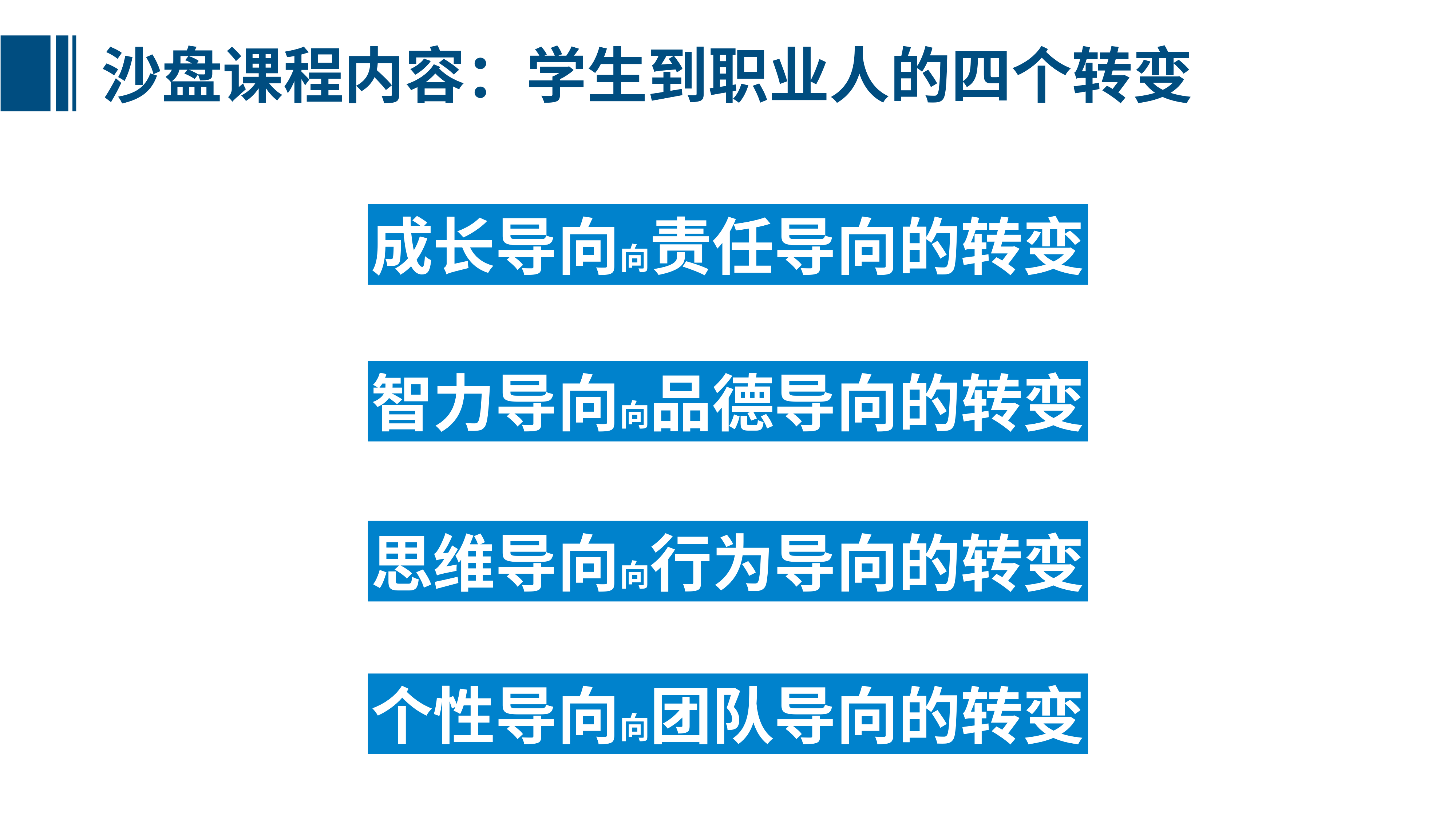

沙盘课程内容：学生到职业人的四个转变

成长导向向责任导向的转变
智力导向向品德导向的转变
思维导向向行为导向的转变
个性导向向团队导向的转变